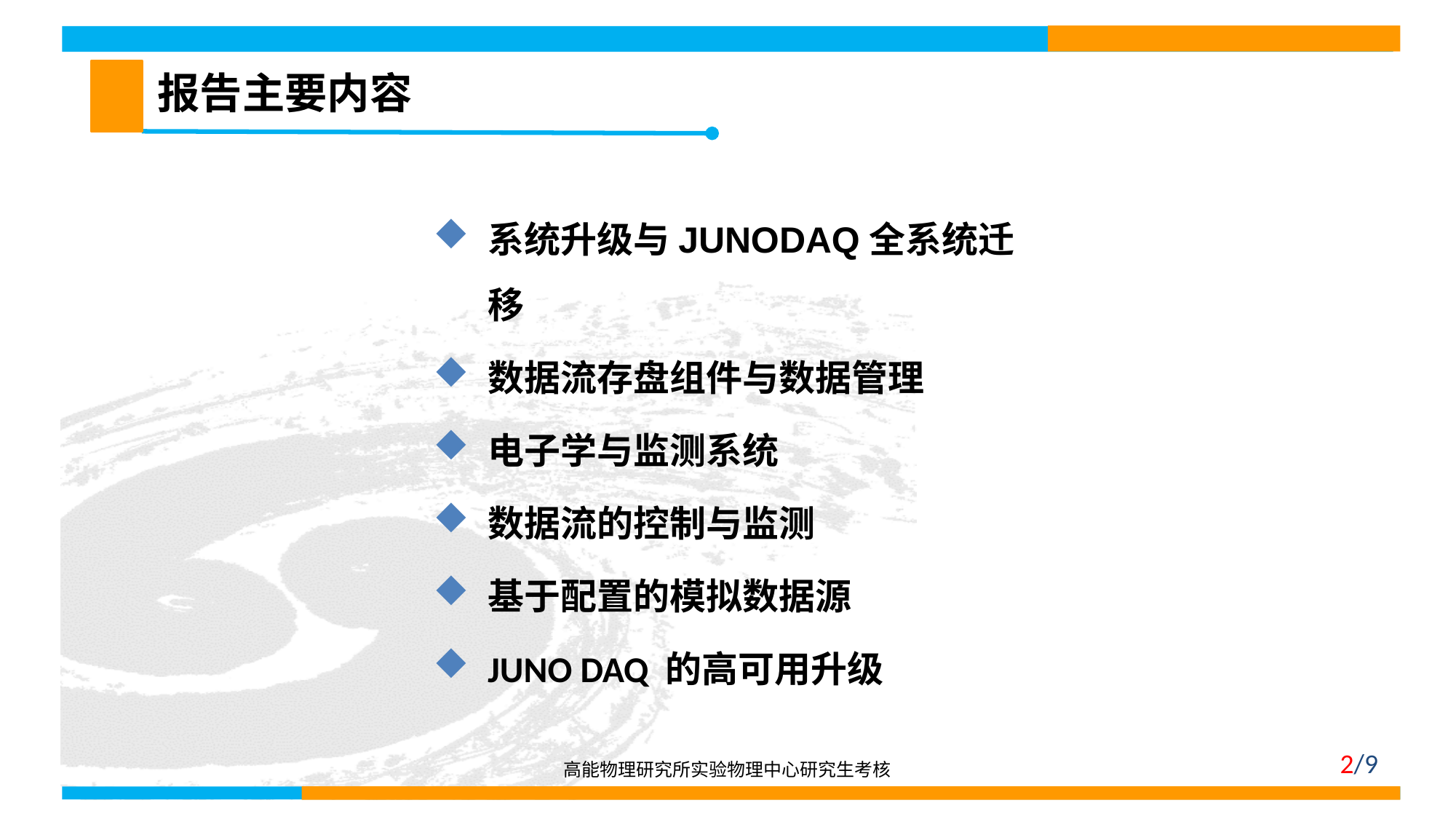

报告主要内容

系统升级与JUNODAQ全系统迁移
数据流存盘组件与数据管理
电子学与监测系统
数据流的控制与监测
基于配置的模拟数据源
JUNO DAQ 的高可用升级

高能物理研究所实验物理中心研究生考核